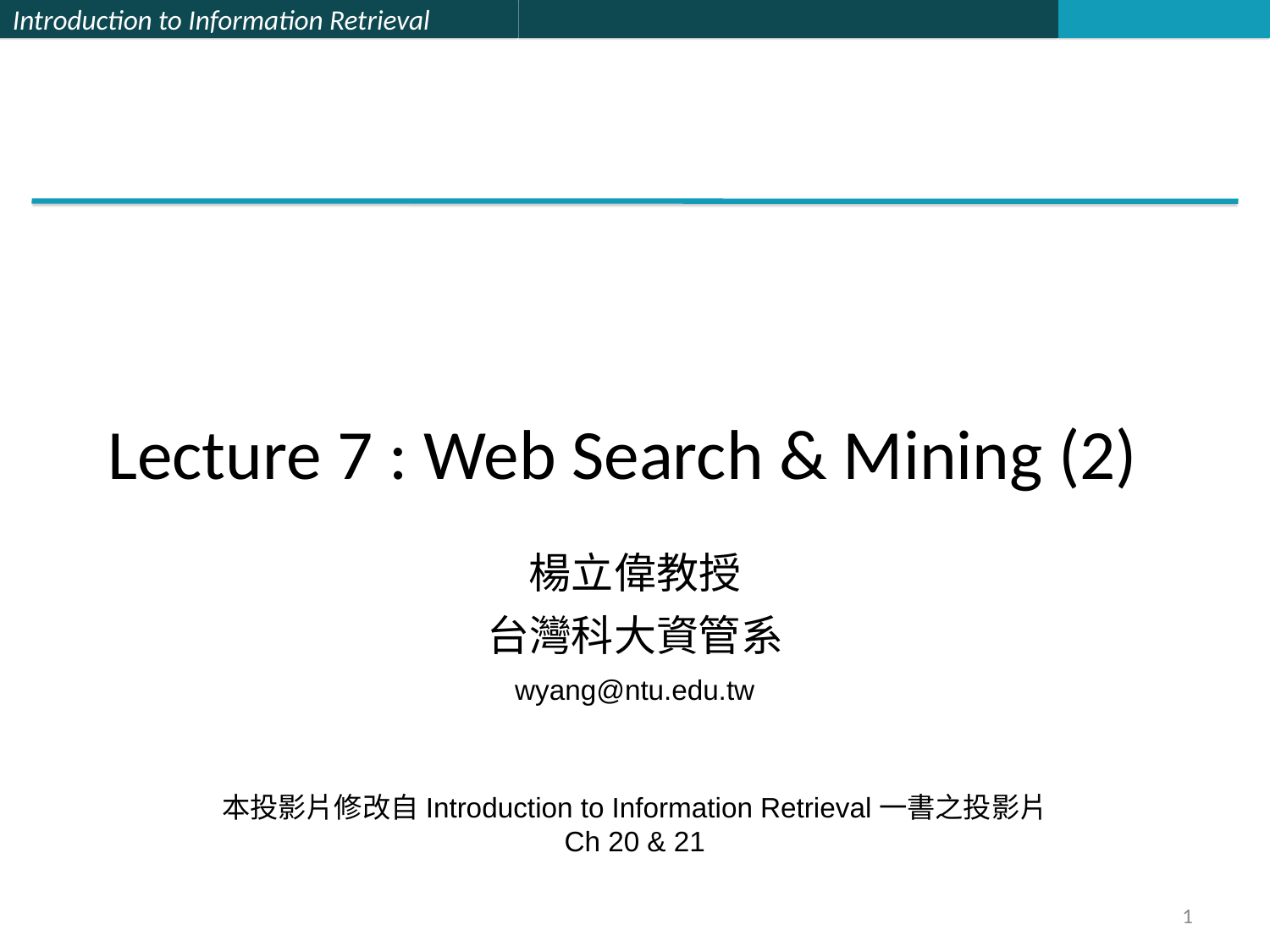

# Lecture 7 : Web Search & Mining (2)
楊立偉教授
台灣科大資管系
wyang@ntu.edu.tw

本投影片修改自Introduction to Information Retrieval一書之投影片 Ch 20 & 21
1